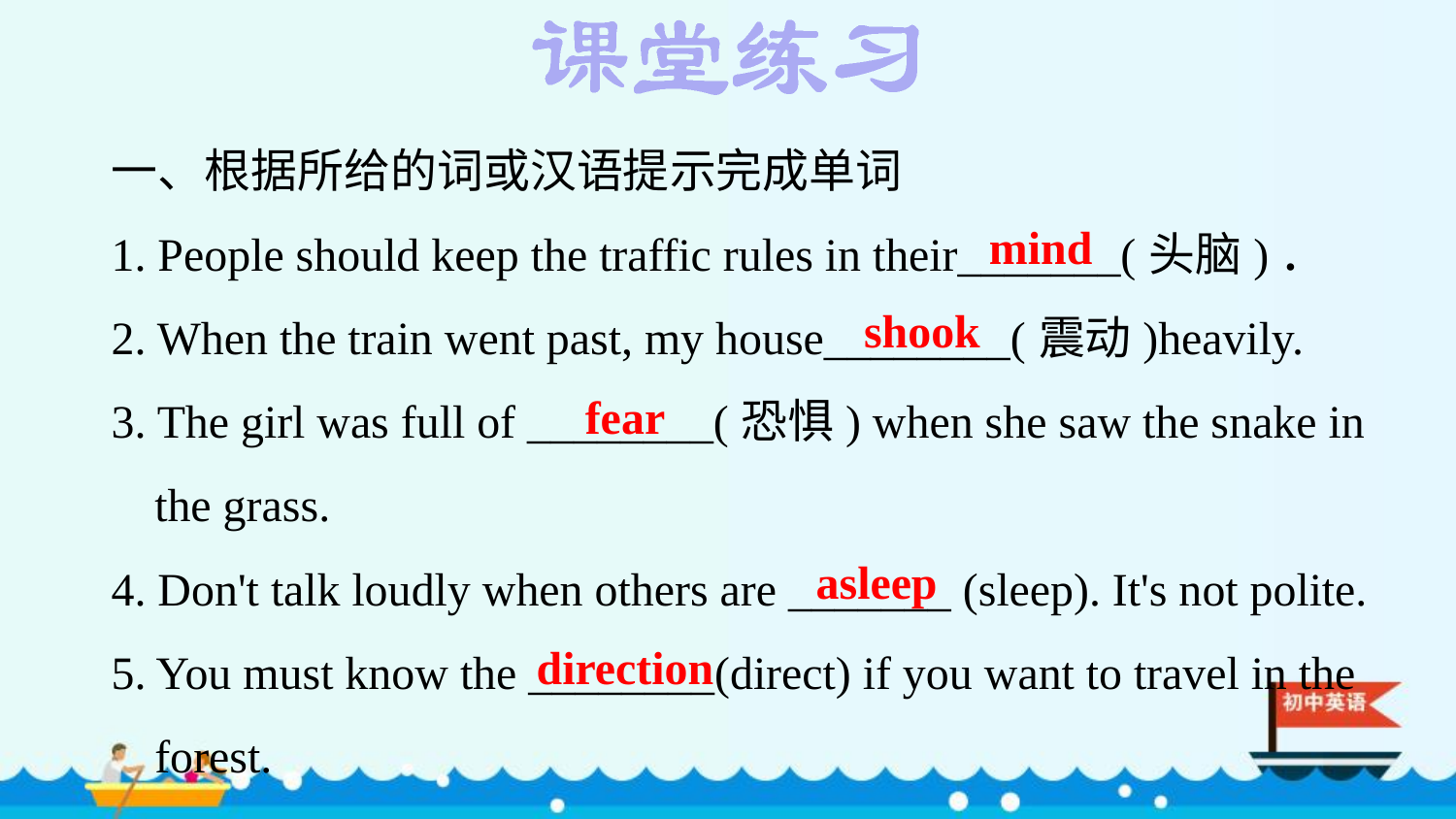

一、根据所给的词或汉语提示完成单词
1. People should keep the traffic rules in their_______(头脑)．
2. When the train went past, my house________(震动)heavily.
3. The girl was full of ________(恐惧) when she saw the snake in the grass.
4. Don't talk loudly when others are _______ (sleep). It's not polite.
5. You must know the ________(direct) if you want to travel in the forest.
mind
shook
fear
asleep
direction